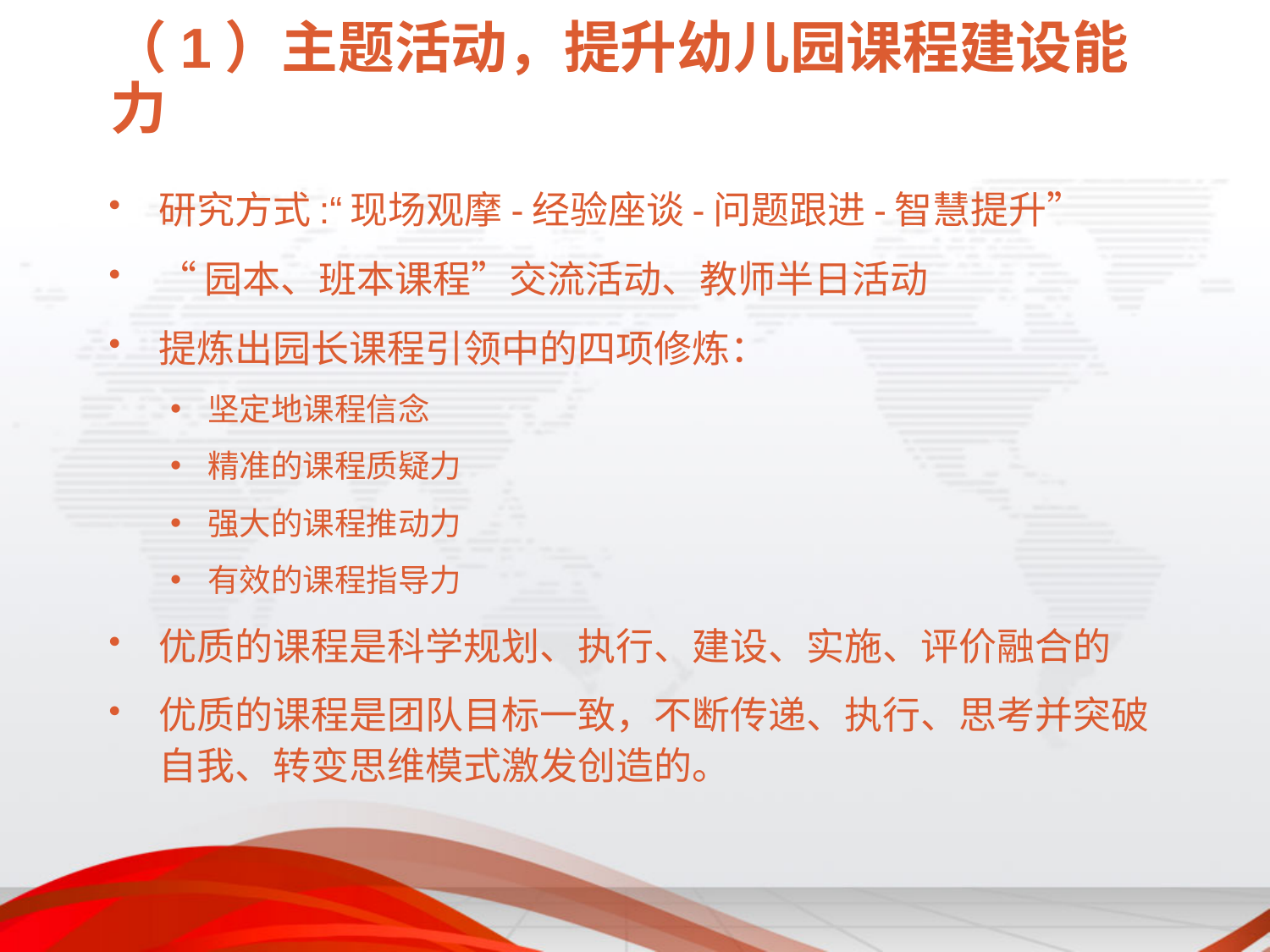

# （1）主题活动，提升幼儿园课程建设能力
研究方式:“现场观摩-经验座谈-问题跟进-智慧提升”
“园本、班本课程”交流活动、教师半日活动
提炼出园长课程引领中的四项修炼：
坚定地课程信念
精准的课程质疑力
强大的课程推动力
有效的课程指导力
优质的课程是科学规划、执行、建设、实施、评价融合的
优质的课程是团队目标一致，不断传递、执行、思考并突破自我、转变思维模式激发创造的。